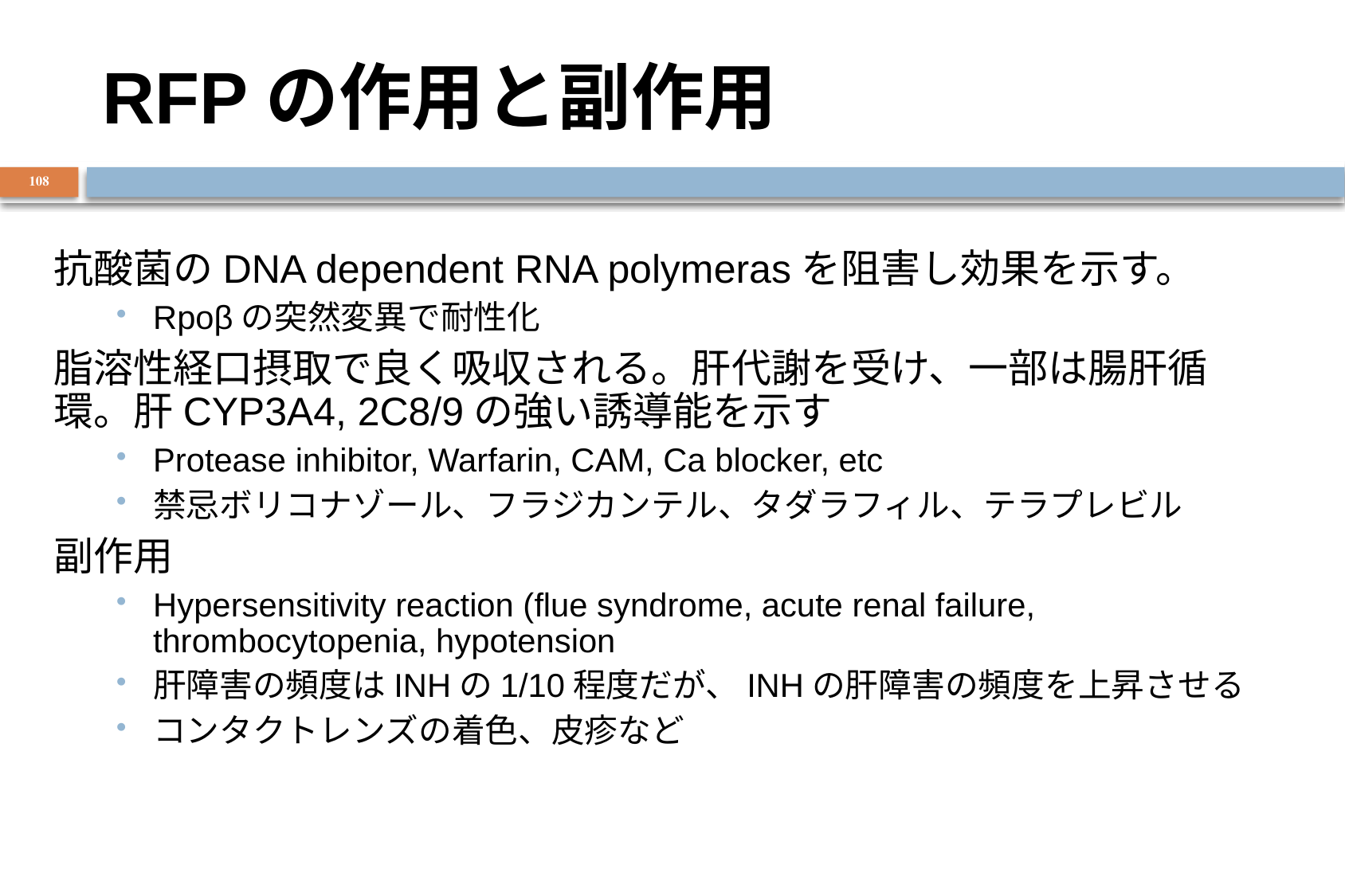

# RFPの作用と副作用
108
抗酸菌のDNA dependent RNA polymerasを阻害し効果を示す。
Rpoβの突然変異で耐性化
脂溶性経口摂取で良く吸収される。肝代謝を受け、一部は腸肝循環。肝CYP3A4, 2C8/9の強い誘導能を示す
Protease inhibitor, Warfarin, CAM, Ca blocker, etc
禁忌ボリコナゾール、フラジカンテル、タダラフィル、テラプレビル
副作用
Hypersensitivity reaction (flue syndrome, acute renal failure, thrombocytopenia, hypotension
肝障害の頻度はINHの1/10程度だが、INHの肝障害の頻度を上昇させる
コンタクトレンズの着色、皮疹など